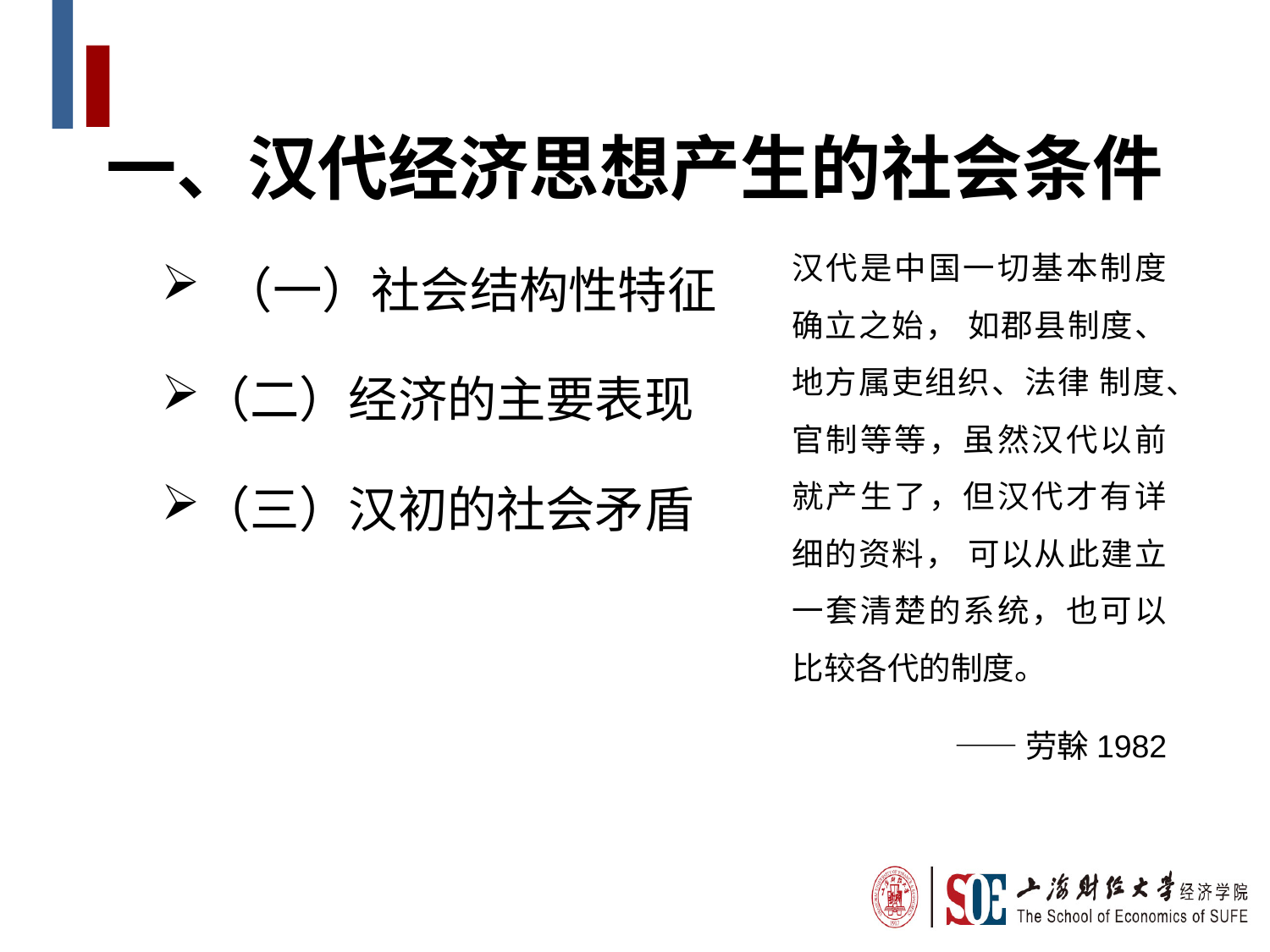

一、汉代经济思想产生的社会条件
 （一）社会结构性特征
（二）经济的主要表现
（三）汉初的社会矛盾
汉代是中国一切基本制度确立之始， 如郡县制度、地方属吏组织、法律 制度、官制等等，虽然汉代以前就产生了，但汉代才有详细的资料， 可以从此建立一套清楚的系统，也可以比较各代的制度。
——劳榦1982